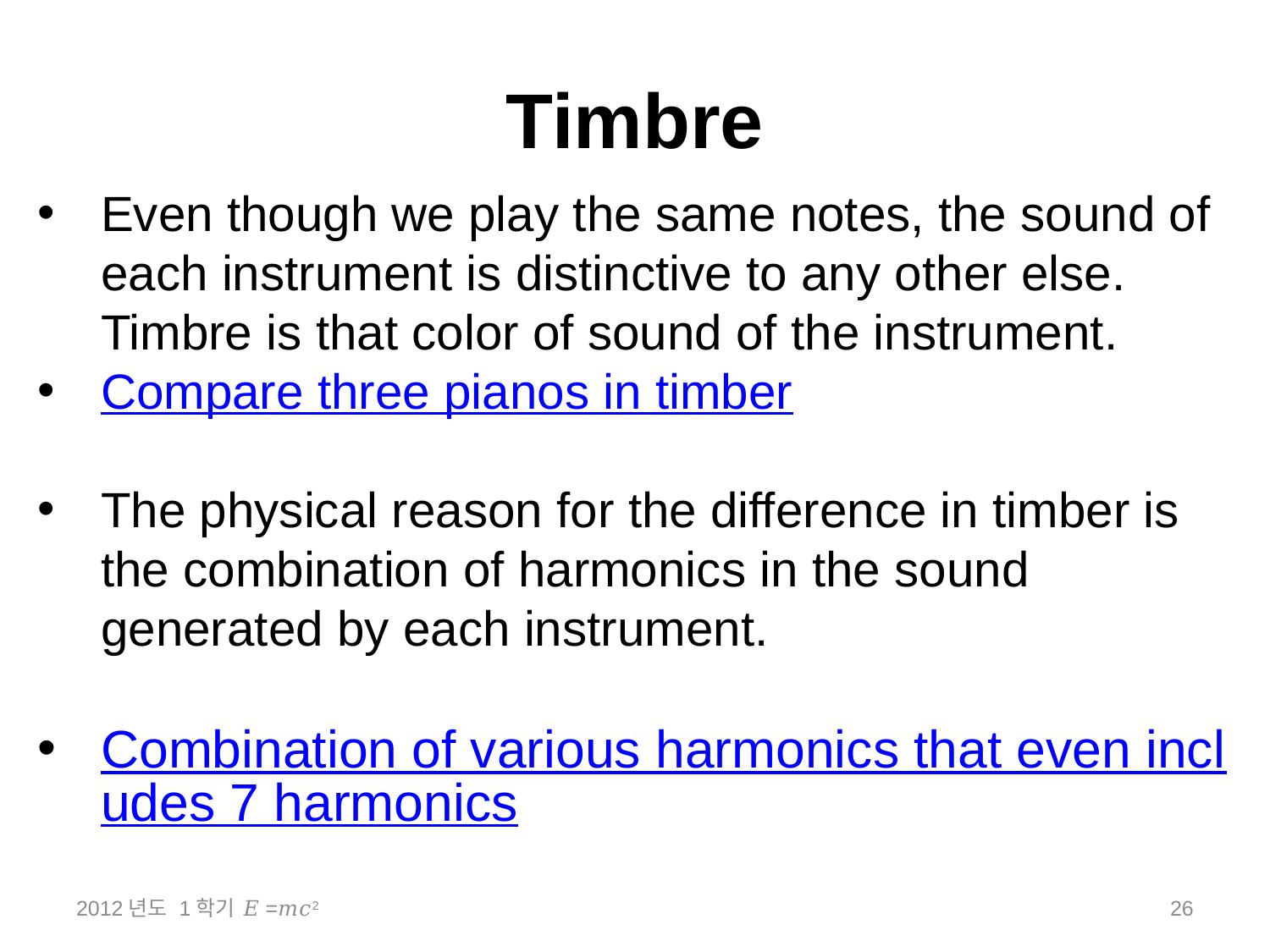

# Timbre
Even though we play the same notes, the sound of each instrument is distinctive to any other else. Timbre is that color of sound of the instrument.
Compare three pianos in timber

The physical reason for the difference in timber is the combination of harmonics in the sound generated by each instrument.

Combination of various harmonics that even includes 7 harmonics
2012년도 1학기 𝐸=𝑚𝑐2
26